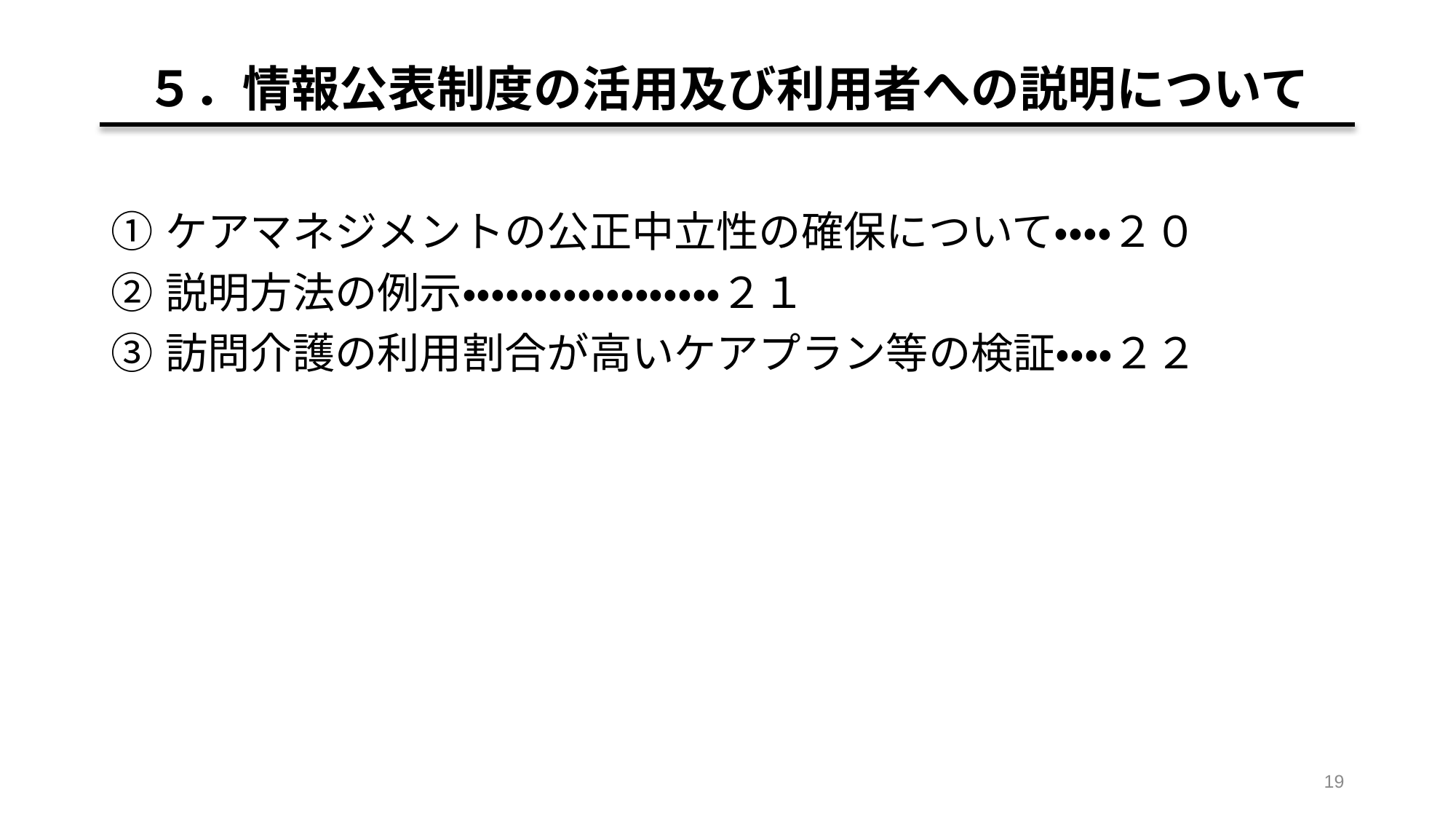

# ５．情報公表制度の活用及び利用者への説明について
ケアマネジメントの公正中立性の確保について・・・・２０
説明方法の例示・・・・・・・・・・・・・・・・・・２１
訪問介護の利用割合が高いケアプラン等の検証・・・・２２
19